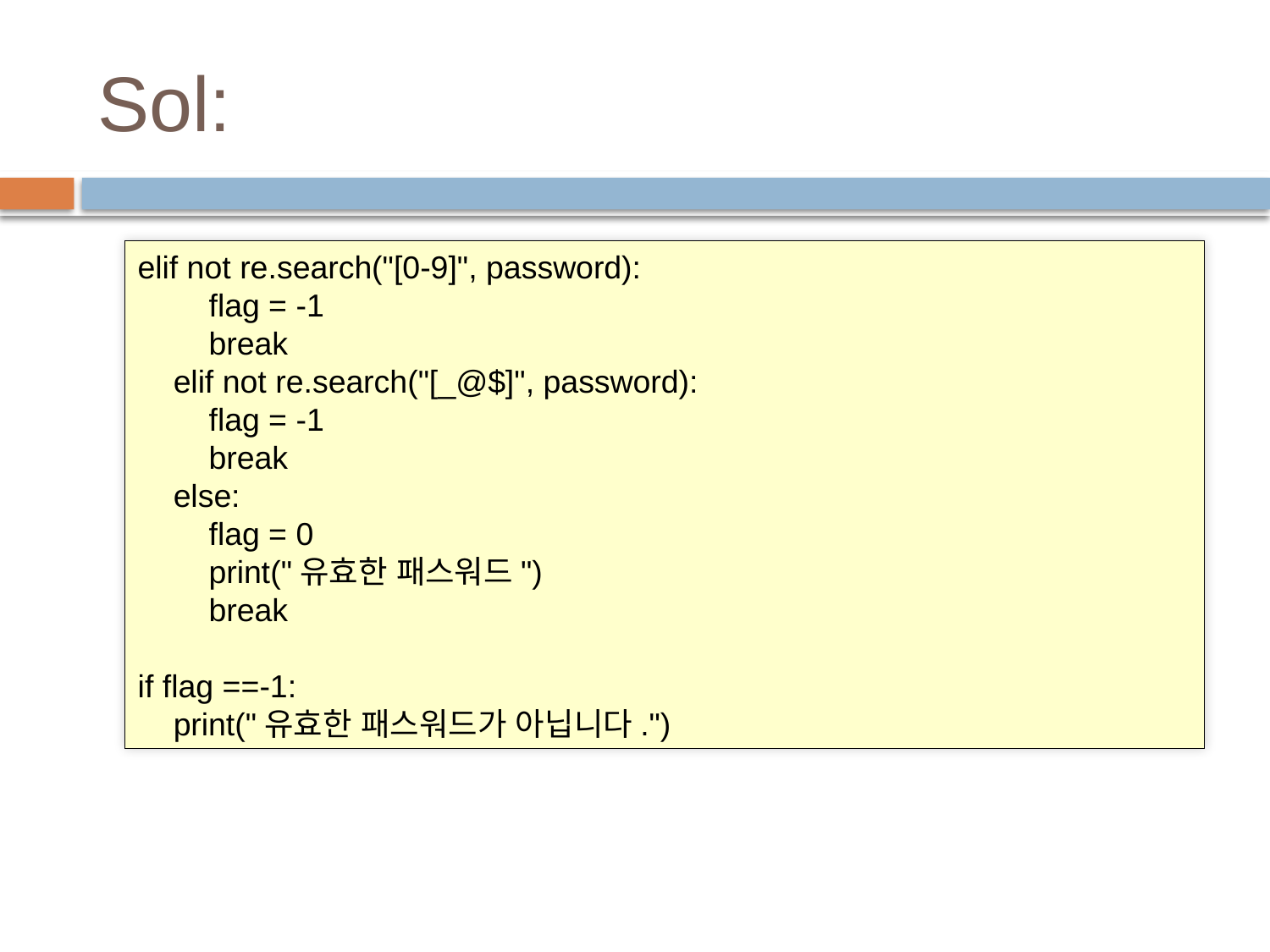

# Sol:
elif not re.search("[0-9]", password):
        flag = -1
        break
    elif not re.search("[_@$]", password):
        flag = -1
        break
    else:
        flag = 0
        print("유효한 패스워드")
        break

if flag ==-1:
    print("유효한 패스워드가 아닙니다.")